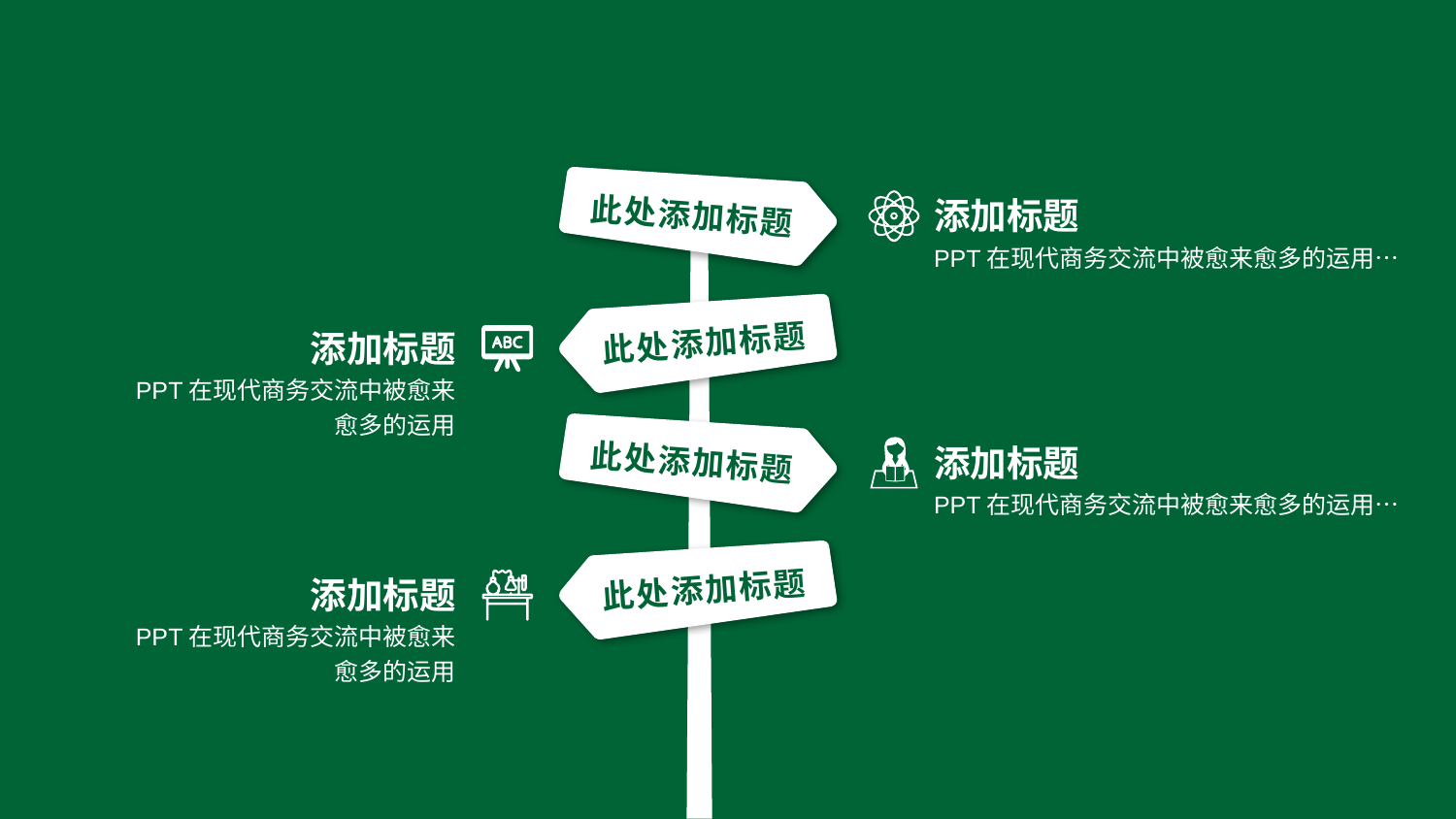

此处添加标题
添加标题
PPT在现代商务交流中被愈来愈多的运用…

此处添加标题
添加标题
PPT在现代商务交流中被愈来
愈多的运用

此处添加标题
添加标题
PPT在现代商务交流中被愈来愈多的运用…

此处添加标题
添加标题
PPT在现代商务交流中被愈来
愈多的运用